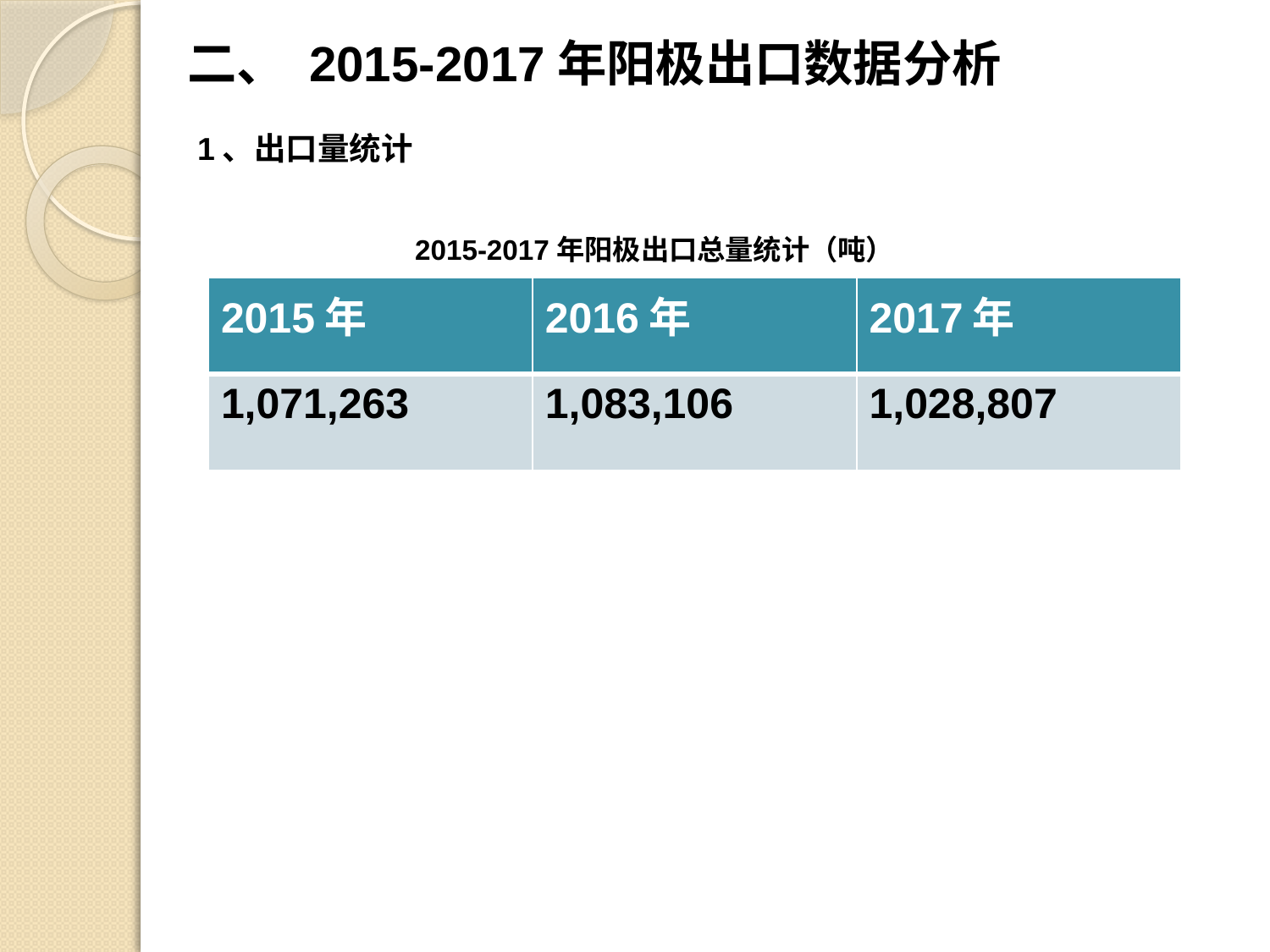

二、 2015-2017年阳极出口数据分析
1、出口量统计
2015-2017年阳极出口总量统计（吨）
| 2015年 | 2016年 | 2017年 |
| --- | --- | --- |
| 1,071,263 | 1,083,106 | 1,028,807 |